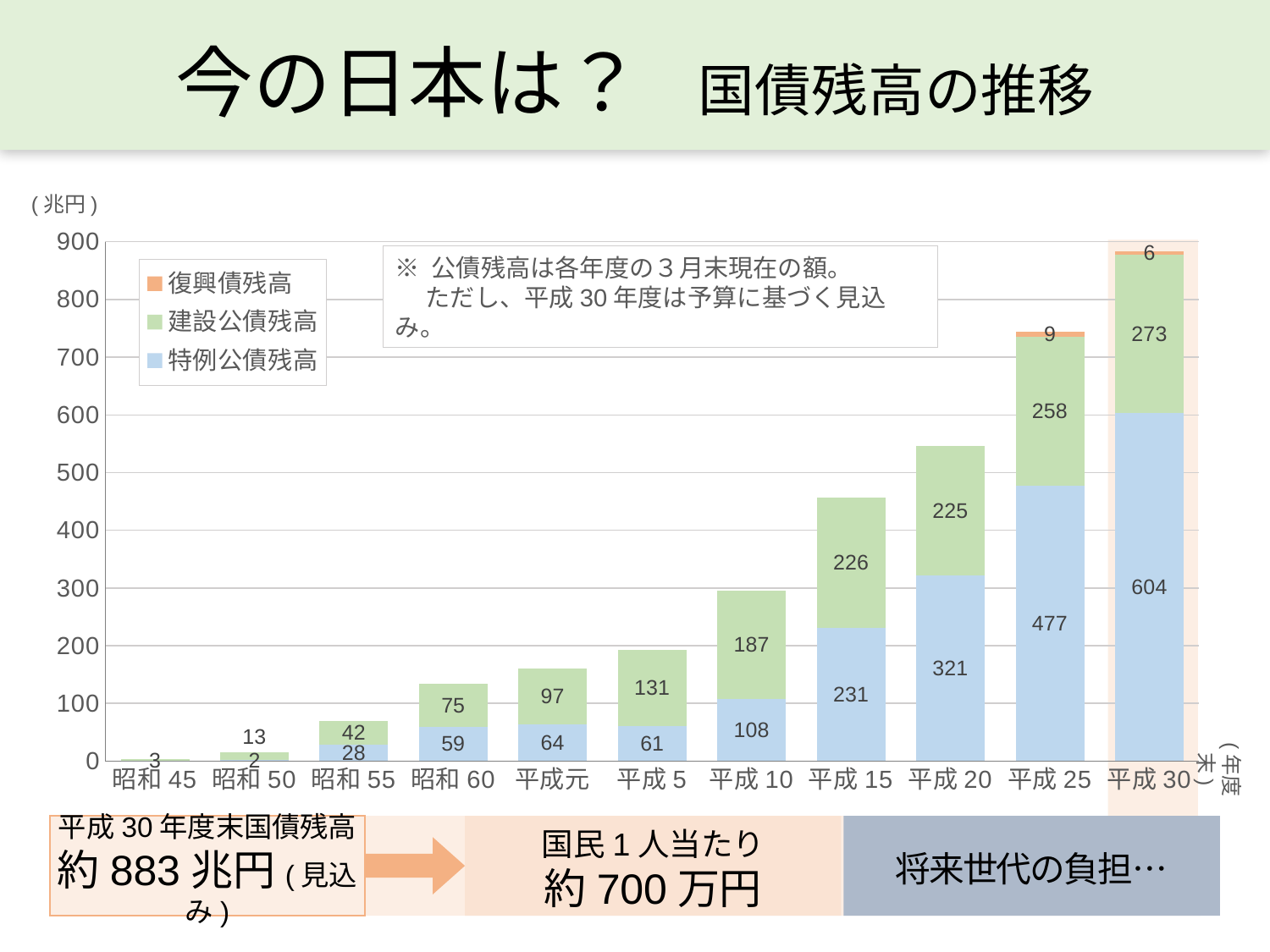

今の日本は？　国債残高の推移
(兆円)

### Chart

| Category | 特例公債残高 | 建設公債残高 | 復興債残高 |
|---|---|---|---|
| 昭和45 | 0.0 | 3.0 | 0.0 |
| 昭和50 | 2.0 | 13.0 | 0.0 |
| 昭和55 | 28.0 | 42.0 | 0.0 |
| 昭和60 | 59.0 | 75.0 | 0.0 |
| 平成元 | 64.0 | 97.0 | 0.0 |
| 平成5 | 61.0 | 131.0 | 0.0 |
| 平成10 | 108.0 | 187.0 | 0.0 |
| 平成15 | 231.0 | 226.0 | 0.0 |
| 平成20 | 321.0 | 225.0 | 0.0 |
| 平成25 | 477.0 | 258.0 | 9.0 |
| 平成30 | 604.0 | 273.0 | 6.0 |
※ 公債残高は各年度の３月末現在の額。
　 ただし、平成30年度は予算に基づく見込み。
(年度末)

平成30年度末国債残高
約883兆円(見込み)
国民1人当たり
約700万円
将来世代の負担…